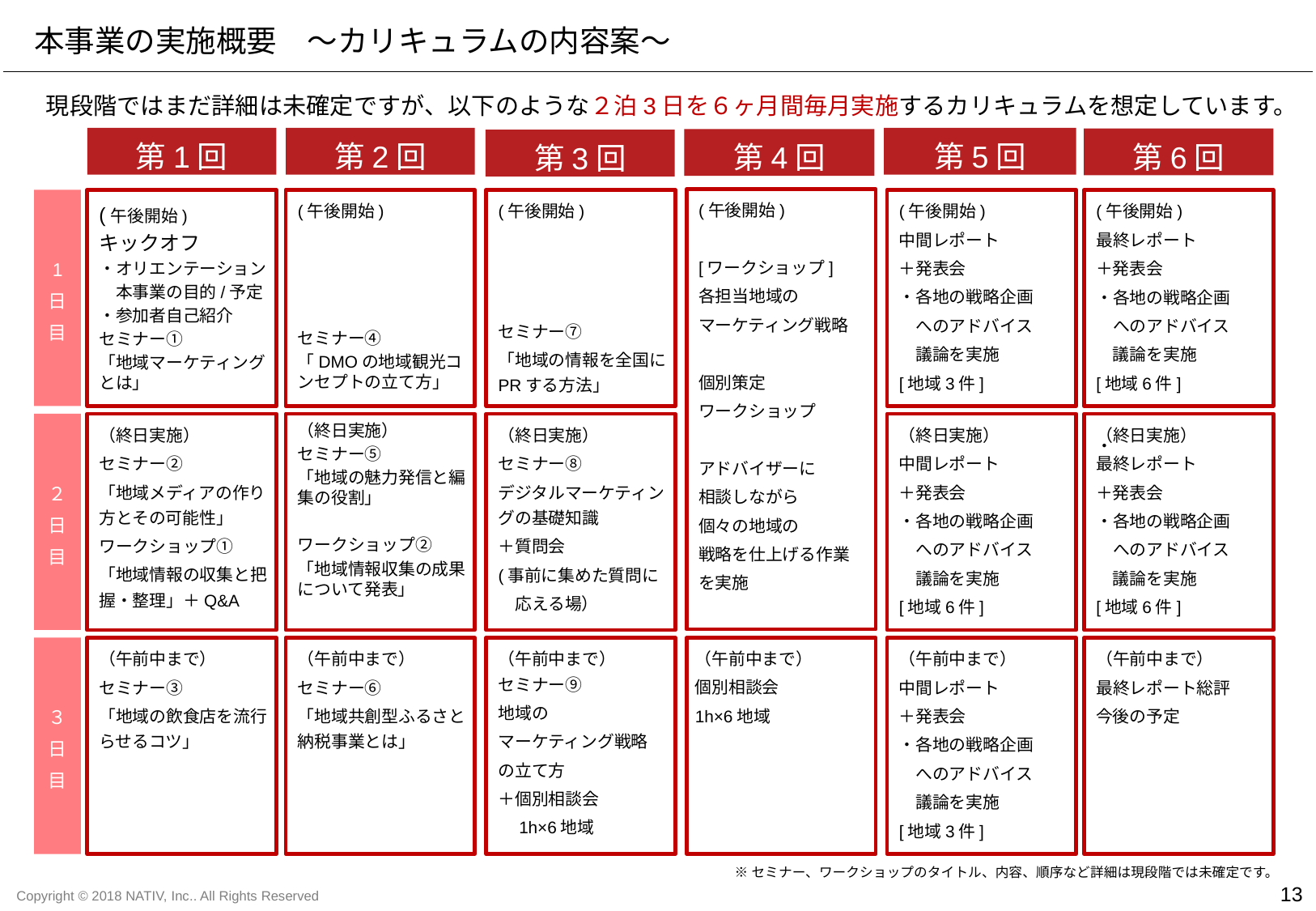

本事業の実施概要　〜カリキュラムの内容案〜
現段階ではまだ詳細は未確定ですが、以下のような２泊3日を６ヶ月間毎月実施するカリキュラムを想定しています。
第5回
第1回
第2回
第6回
第4回
第3回
(午後開始)

[ワークショップ]
各担当地域の
マーケティング戦略

個別策定
ワークショップ

アドバイザーに
相談しながら
個々の地域の
戦略を仕上げる作業
を実施

1
日
目
(午後開始)
キックオフ
・オリエンテーション
　本事業の目的/予定
・参加者自己紹介
セミナー①
「地域マーケティングとは」

(午後開始)

セミナー④
「DMOの地域観光コンセプトの立て方」

(午後開始)

セミナー⑦
「地域の情報を全国にPRする方法」

(午後開始)
中間レポート
＋発表会
・各地の戦略企画
　へのアドバイス
　議論を実施
[地域3件]

(午後開始)
最終レポート
＋発表会
・各地の戦略企画
　へのアドバイス
　議論を実施
[地域6件]

・

２
日
目
（終日実施）
セミナー②
「地域メディアの作り方とその可能性」
ワークショップ①
「地域情報の収集と把握・整理」＋Q&A

（終日実施）
セミナー⑤
「地域の魅力発信と編集の役割」

ワークショップ②
「地域情報収集の成果について発表」

（終日実施）
セミナー⑧
デジタルマーケティングの基礎知識
＋質問会
(事前に集めた質問に
　応える場）

（終日実施）
中間レポート
＋発表会
・各地の戦略企画
　へのアドバイス
　議論を実施
[地域6件]

（終日実施）
最終レポート
＋発表会
・各地の戦略企画
　へのアドバイス
　議論を実施
[地域6件]

（午前中まで）
個別相談会
1h×6地域
３
日
目
（午前中まで）
セミナー③
「地域の飲食店を流行らせるコツ」

（午前中まで）
セミナー⑥
「地域共創型ふるさと納税事業とは」

（午前中まで）
セミナー⑨
地域の
マーケティング戦略
の立て方
＋個別相談会
　1h×6地域

（午前中まで）
中間レポート
＋発表会
・各地の戦略企画
　へのアドバイス
　議論を実施
[地域3件]

（午前中まで）
最終レポート総評
今後の予定

※セミナー、ワークショップのタイトル、内容、順序など詳細は現段階では未確定です。